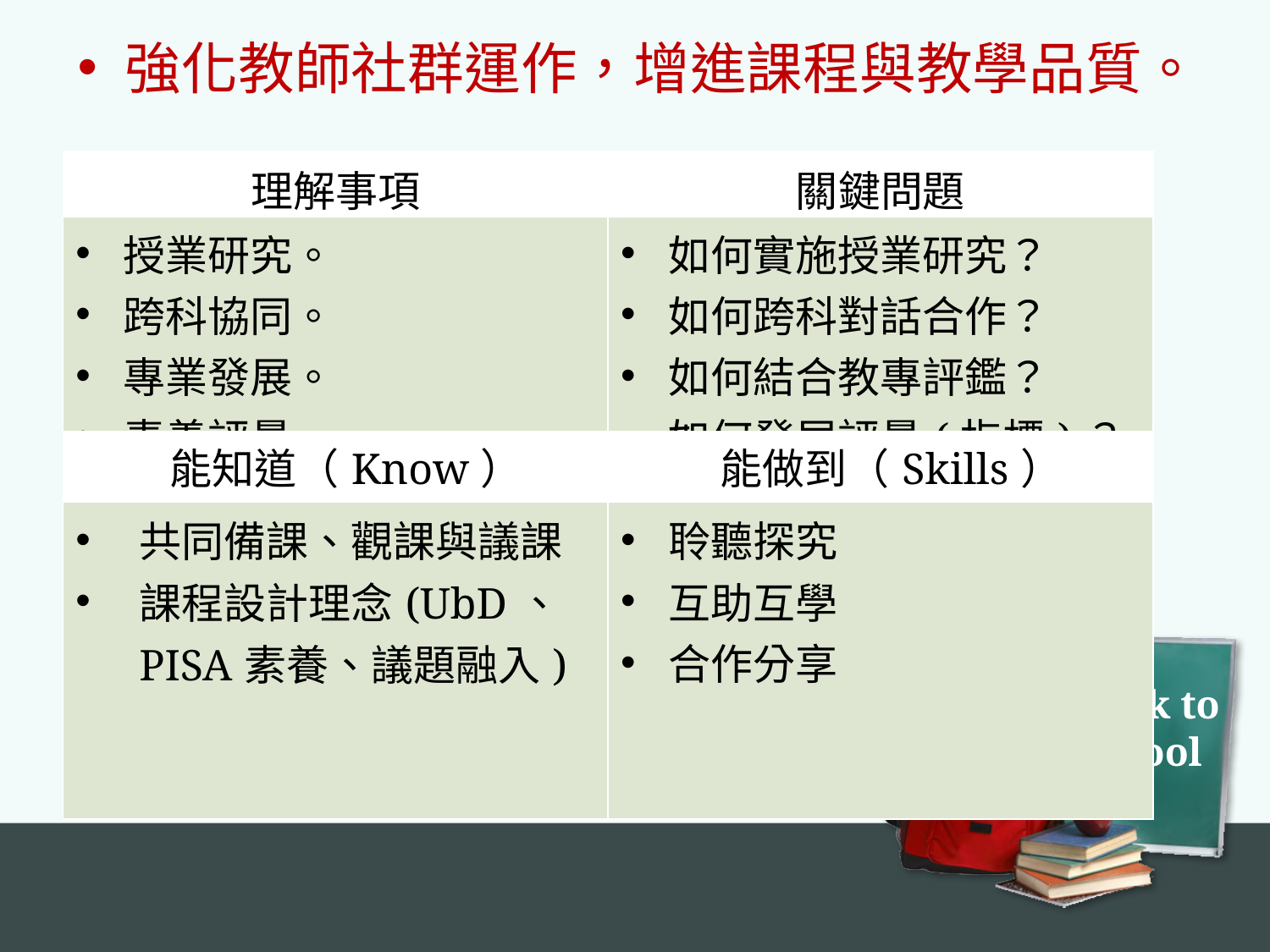

強化教師社群運作，增進課程與教學品質。
| 理解事項 | 關鍵問題 |
| --- | --- |
| 授業研究。 跨科協同。  專業發展。 素養評量。 | 如何實施授業研究？ 如何跨科對話合作？ 如何結合教專評鑑？ 如何發展評量(指標)？ |
| 能知道（Know） | 能做到（Skills） |
| 共同備課、觀課與議課 課程設計理念(UbD、PISA素養、議題融入) | 聆聽探究 互助互學 合作分享 |
Back to
school